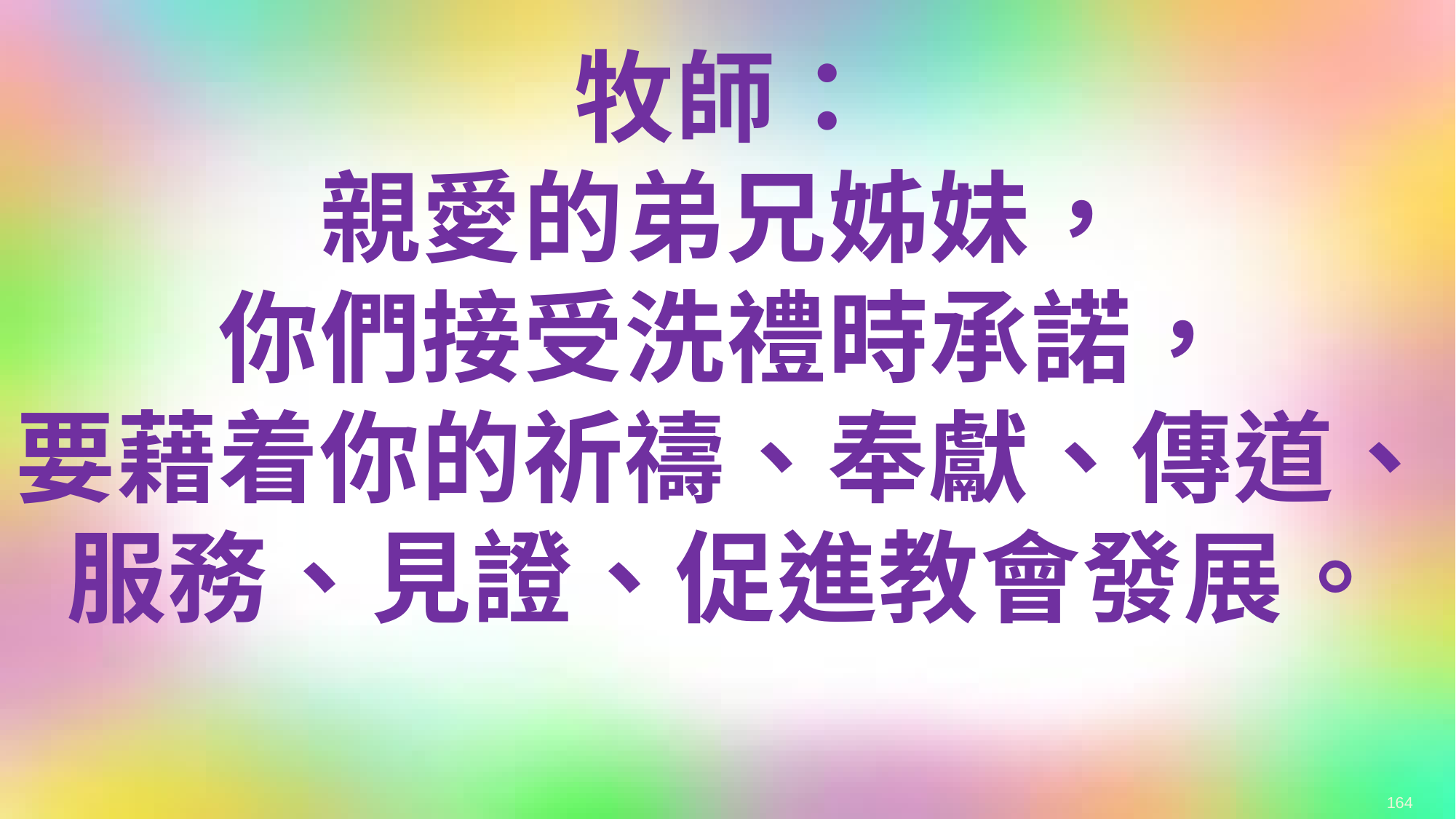

牧師：
親愛的弟兄姊妹，
你們接受洗禮時承諾，
要藉着你的祈禱、奉獻、傳道、
服務、見證、促進教會發展。
164